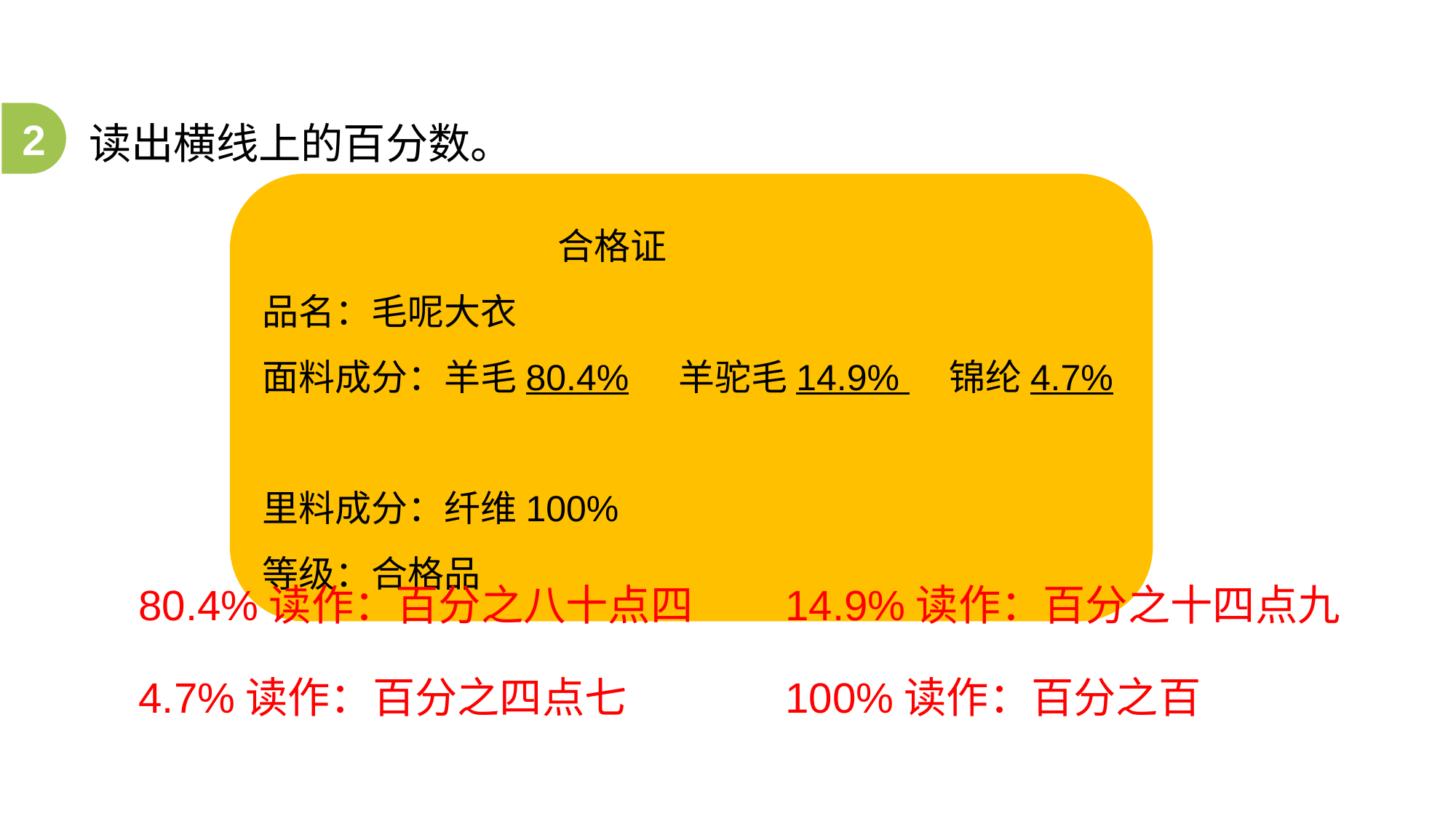

2
读出横线上的百分数。
                                   合格证
品名：毛呢大衣
面料成分：羊毛80.4%    羊驼毛14.9%    锦纶4.7%
里料成分：纤维100%
等级：合格品
80.4%读作：百分之八十点四
14.9%读作：百分之十四点九
4.7%读作：百分之四点七
100%读作：百分之百